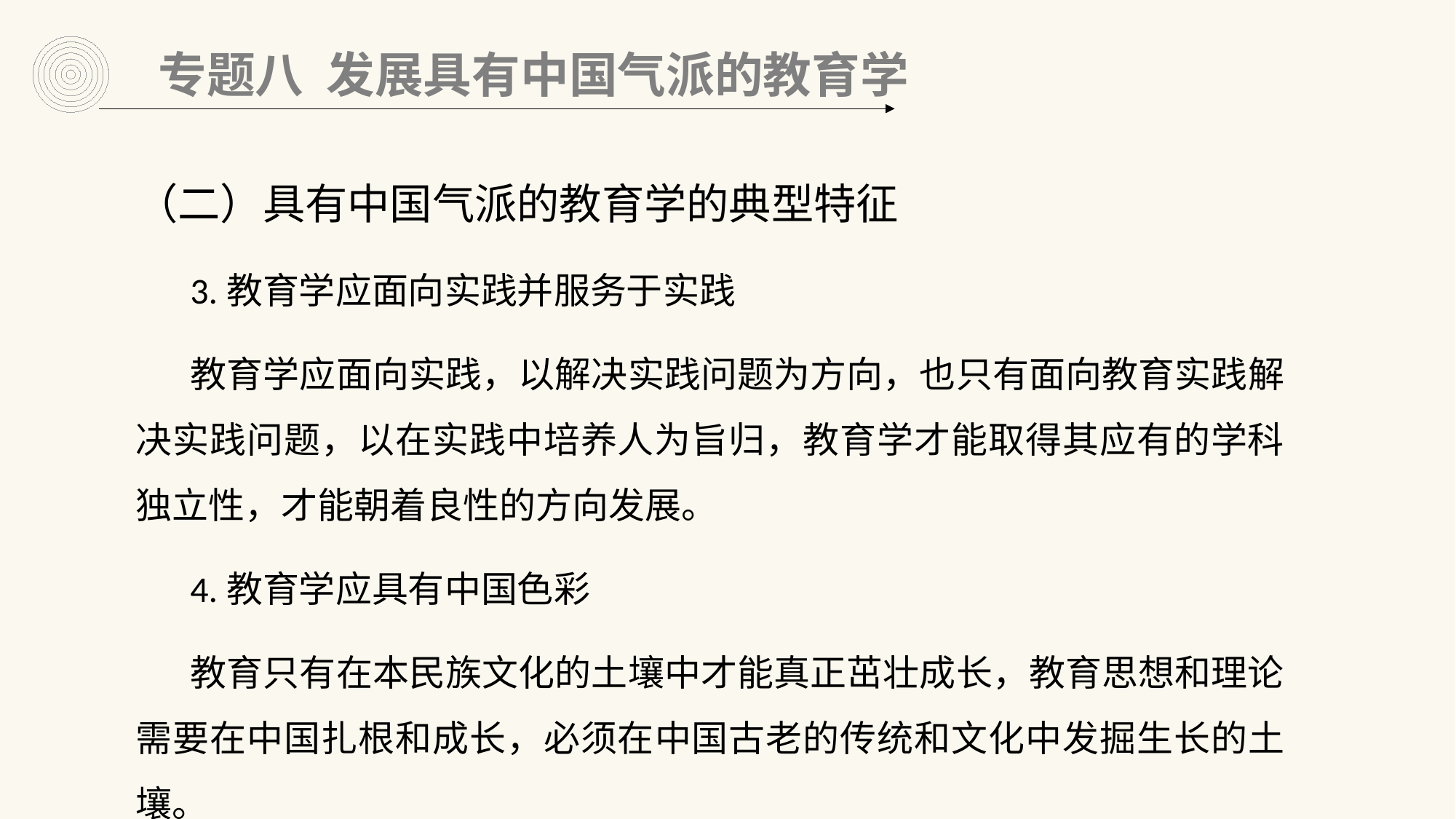

专题八  发展具有中国气派的教育学
（二）具有中国气派的教育学的典型特征
3.教育学应面向实践并服务于实践
教育学应面向实践，以解决实践问题为方向，也只有面向教育实践解决实践问题，以在实践中培养人为旨归，教育学才能取得其应有的学科独立性，才能朝着良性的方向发展。
4.教育学应具有中国色彩
教育只有在本民族文化的土壤中才能真正茁壮成长，教育思想和理论需要在中国扎根和成长，必须在中国古老的传统和文化中发掘生长的土壤。